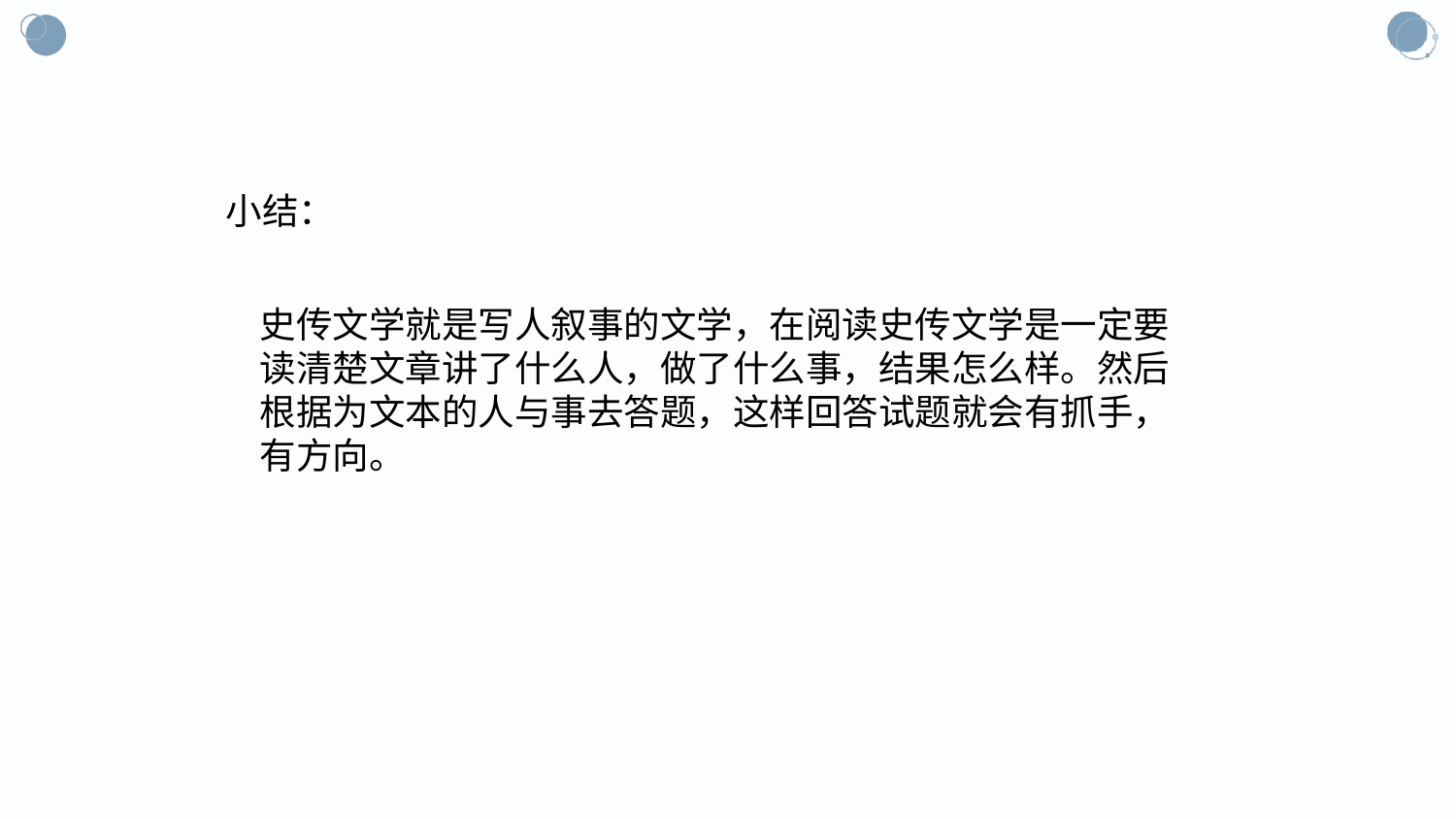

小结：
史传文学就是写人叙事的文学，在阅读史传文学是一定要读清楚文章讲了什么人，做了什么事，结果怎么样。然后根据为文本的人与事去答题，这样回答试题就会有抓手，有方向。